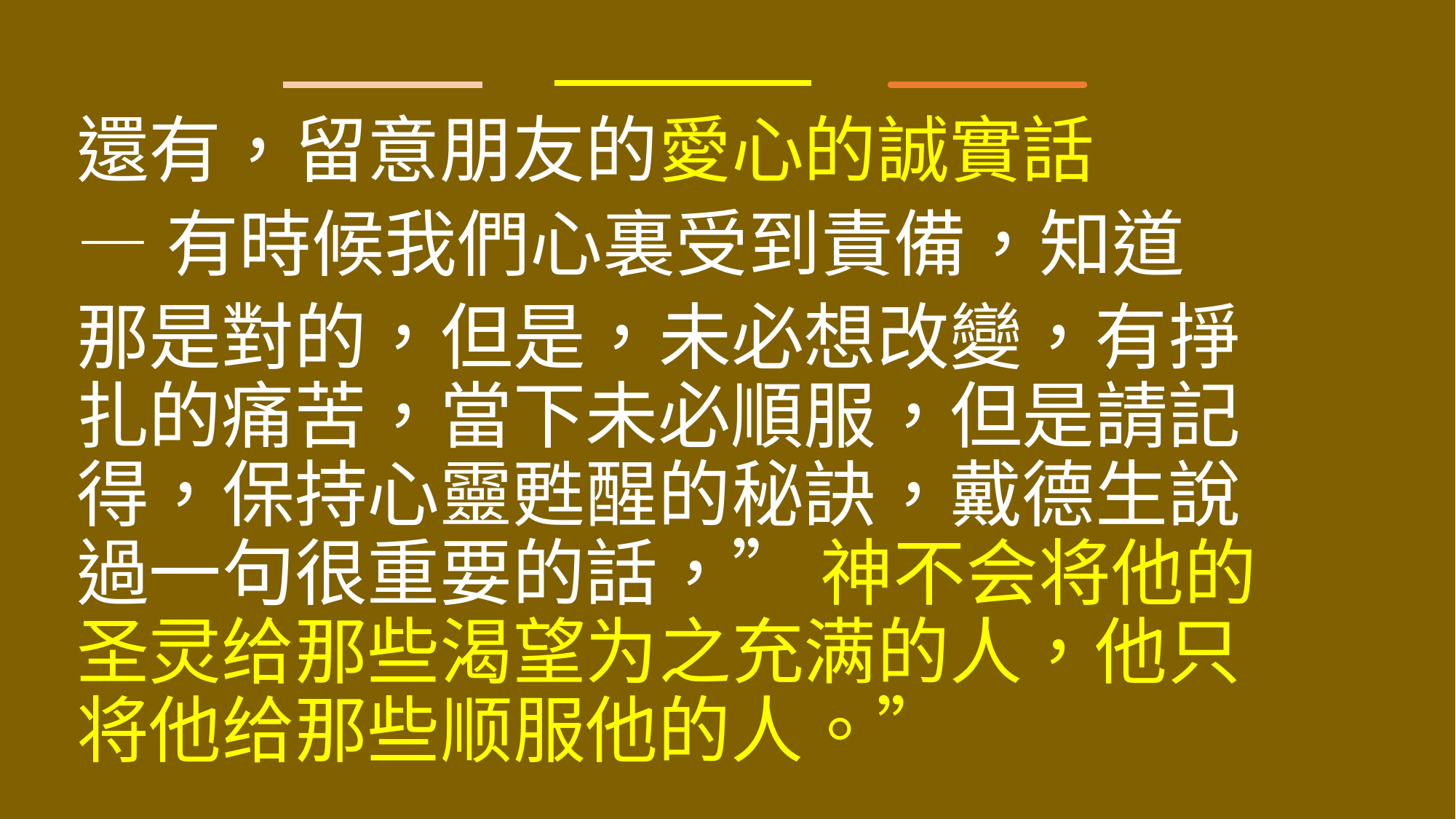

還有，留意朋友的愛心的誠實話
—有時候我們心裏受到責備，知道
那是對的，但是，未必想改變，有掙扎的痛苦，當下未必順服，但是請記得，保持心靈甦醒的秘訣，戴德生說過一句很重要的話，” 神不会将他的圣灵给那些渴望为之充满的人，他只将他给那些顺服他的人。”